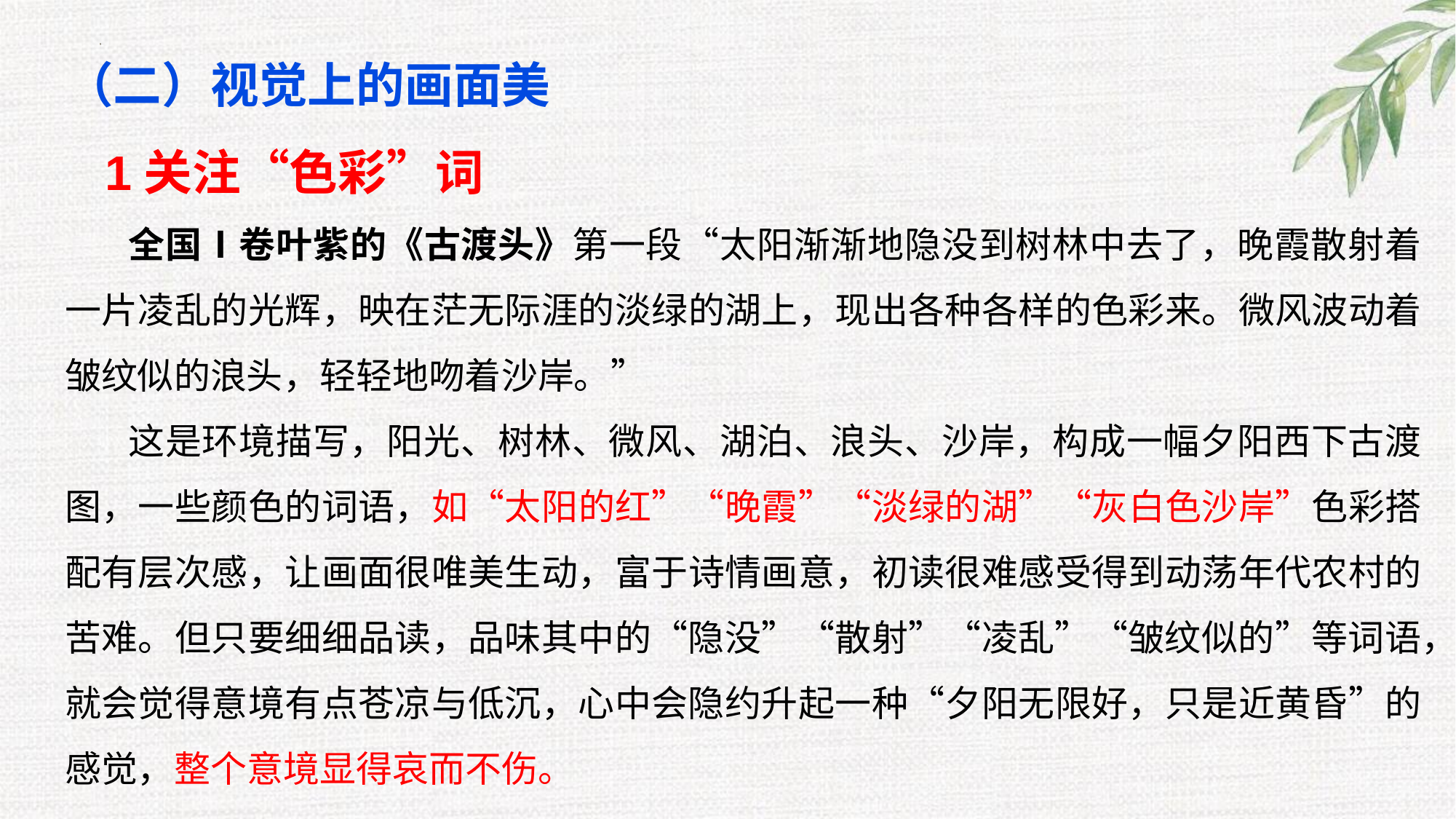

（二）视觉上的画面美
   1关注“色彩”词
  全国Ⅰ卷叶紫的《古渡头》第一段“太阳渐渐地隐没到树林中去了，晚霞散射着一片凌乱的光辉，映在茫无际涯的淡绿的湖上，现出各种各样的色彩来。微风波动着皱纹似的浪头，轻轻地吻着沙岸。”
  这是环境描写，阳光、树林、微风、湖泊、浪头、沙岸，构成一幅夕阳西下古渡图，一些颜色的词语，如“太阳的红”“晚霞”“淡绿的湖”“灰白色沙岸”色彩搭配有层次感，让画面很唯美生动，富于诗情画意，初读很难感受得到动荡年代农村的苦难。但只要细细品读，品味其中的“隐没”“散射”“凌乱”“皱纹似的”等词语，就会觉得意境有点苍凉与低沉，心中会隐约升起一种“夕阳无限好，只是近黄昏”的感觉，整个意境显得哀而不伤。